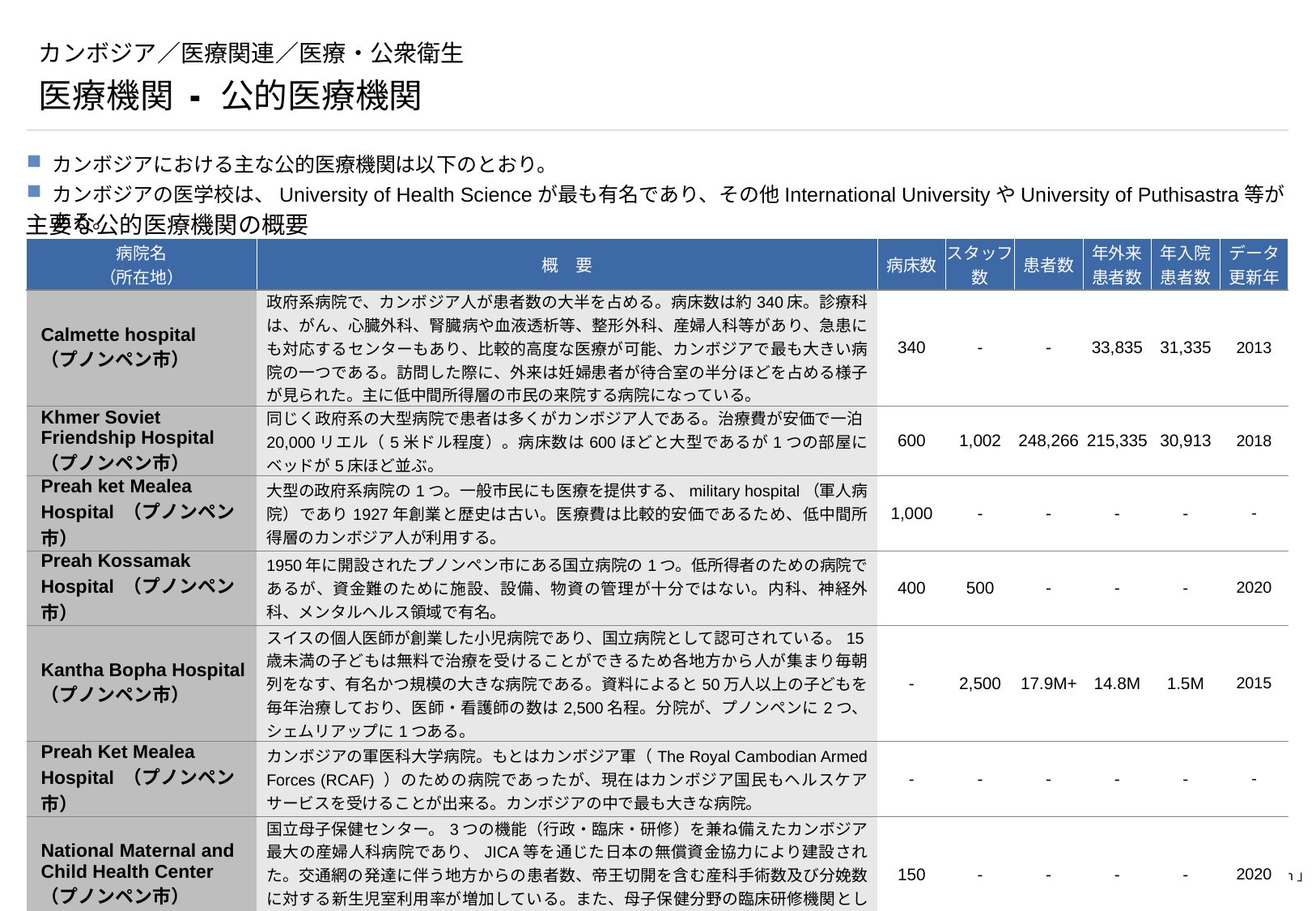

# カンボジア／医療関連／医療・公衆衛生
医療機関 - 公的医療機関
カンボジアにおける主な公的医療機関は以下のとおり。
カンボジアの医学校は、University of Health Scienceが最も有名であり、その他International UniversityやUniversity of Puthisastra等がある。
主要な公的医療機関の概要
| 病院名 （所在地） | 概　要 | 病床数 | スタッフ数 | 患者数 | 年外来 患者数 | 年入院 患者数 | データ 更新年 |
| --- | --- | --- | --- | --- | --- | --- | --- |
| Calmette hospital （プノンペン市） | 政府系病院で、カンボジア人が患者数の大半を占める。病床数は約340床。診療科は、がん、心臓外科、腎臓病や血液透析等、整形外科、産婦人科等があり、急患にも対応するセンターもあり、比較的高度な医療が可能、カンボジアで最も大きい病院の一つである。訪問した際に、外来は妊婦患者が待合室の半分ほどを占める様子が見られた。主に低中間所得層の市民の来院する病院になっている。 | 340 | - | - | 33,835 | 31,335 | 2013 |
| Khmer Soviet Friendship Hospital （プノンペン市） | 同じく政府系の大型病院で患者は多くがカンボジア人である。治療費が安価で一泊20,000リエル（5米ドル程度）。病床数は600ほどと大型であるが1つの部屋にベッドが5床ほど並ぶ。 | 600 | 1,002 | 248,266 | 215,335 | 30,913 | 2018 |
| Preah ket Mealea Hospital （プノンペン市） | 大型の政府系病院の1つ。一般市民にも医療を提供する、military hospital（軍人病院）であり1927年創業と歴史は古い。医療費は比較的安価であるため、低中間所得層のカンボジア人が利用する。 | 1,000 | - | - | - | - | - |
| Preah Kossamak Hospital （プノンペン市） | 1950年に開設されたプノンペン市にある国立病院の1つ。低所得者のための病院であるが、資金難のために施設、設備、物資の管理が十分ではない。内科、神経外科、メンタルヘルス領域で有名。 | 400 | 500 | - | - | - | 2020 |
| Kantha Bopha Hospital （プノンペン市） | スイスの個人医師が創業した小児病院であり、国立病院として認可されている。15歳未満の子どもは無料で治療を受けることができるため各地方から人が集まり毎朝列をなす、有名かつ規模の大きな病院である。資料によると50万人以上の子どもを毎年治療しており、医師・看護師の数は2,500名程。分院が、プノンペンに2つ、シェムリアップに1つある。 | - | 2,500 | 17.9M+ | 14.8M | 1.5M | 2015 |
| Preah Ket Mealea Hospital （プノンペン市） | カンボジアの軍医科大学病院。もとはカンボジア軍（The Royal Cambodian Armed Forces (RCAF) ）のための病院であったが、現在はカンボジア国民もヘルスケアサービスを受けることが出来る。カンボジアの中で最も大きな病院。 | - | - | - | - | - | - |
| National Maternal and Child Health Center （プノンペン市） | 国立母子保健センター。3つの機能（行政・臨床・研修）を兼ね備えたカンボジア最大の産婦人科病院であり、JICA等を通じた日本の無償資金協力により建設された。交通網の発達に伴う地方からの患者数、帝王切開を含む産科手術数及び分娩数に対する新生児室利用率が増加している。また、母子保健分野の臨床研修機関として医療従事者への卒前・卒後研修を提供している。 | 150 | - | - | - | - | 2020 |
| Siem Reap Provincial Referral Hospital （シェムリアップ市） | シェムリアップにある総合病院の内のひとつ。診療科も内科、外科、整形外科、脳外科、小児科、眼科、産婦人科、泌尿器科、皮膚科などあり、海外保険にも適応している。NGO等による医療面でのサポートや、韓国出資により新しくなった施設もある。 | 300 | 479 | 101,744 | 78,022 | 23,722 | 2018 |
（出所）明治大学国際総合研究所「新興国マクロヘルスデータ、規制・制度に関する調査」（2014）、カンボジア軍医科大学病院ホームページ、「Cambodia Municipality and Province Investment Information」(2013)
          外務省ホームページ、経済産業省「日本の医療サービスの海外展開に関する調査事業カンボジア HHRD（Healthcare and Human Resource Development）プロジェクト事前調査報告書」(2013)